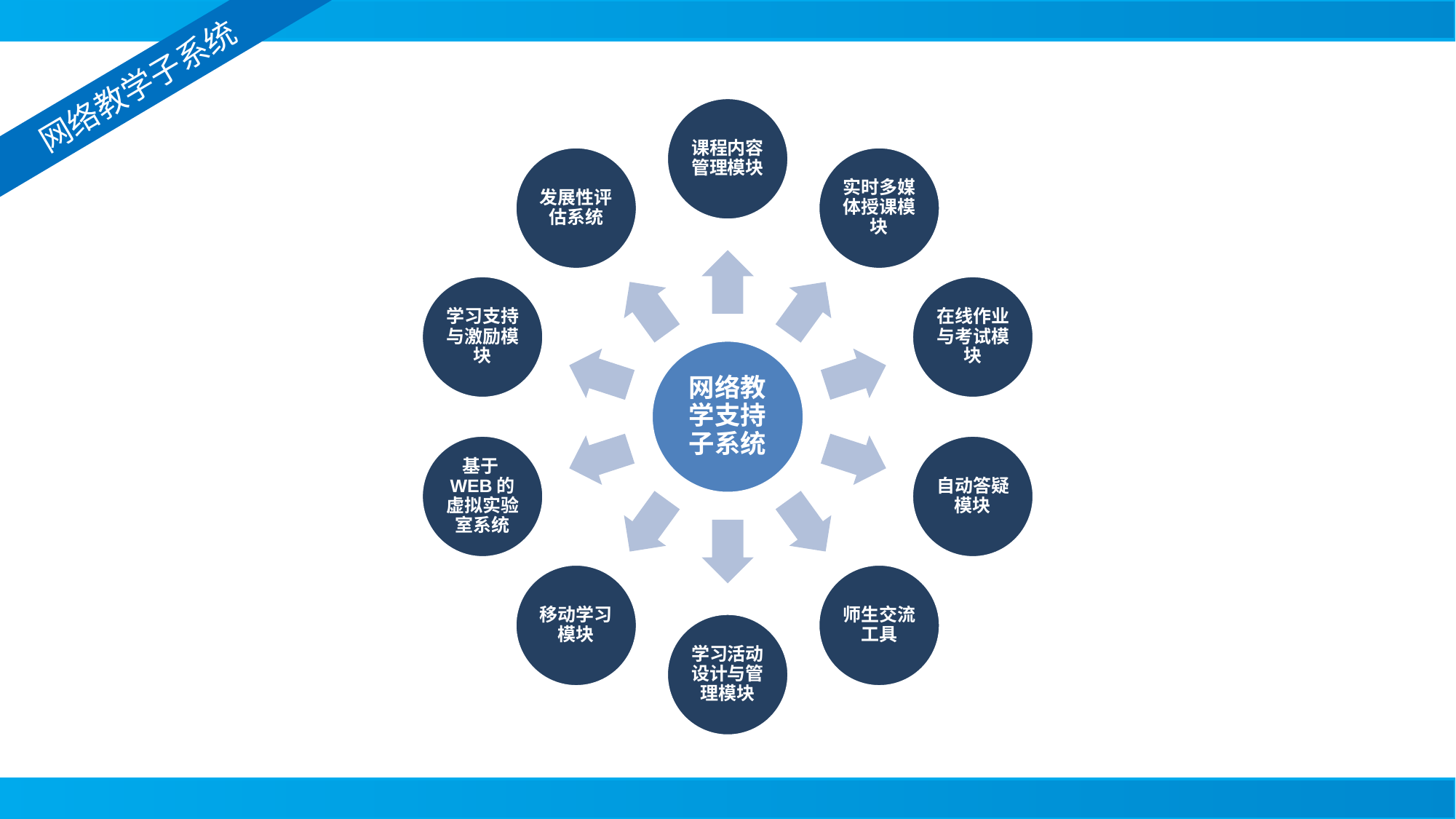

#
网络教学子系统
网络教学支持子系统

课程内容管理模块

实时多媒体授课模块

在线作业与考试模块

自动答疑模块

师生交流工具

学习活动设计与管理模块

移动学习模块

基于WEB的虚拟实验室系统

学习支持与激励模块

发展性评估系统